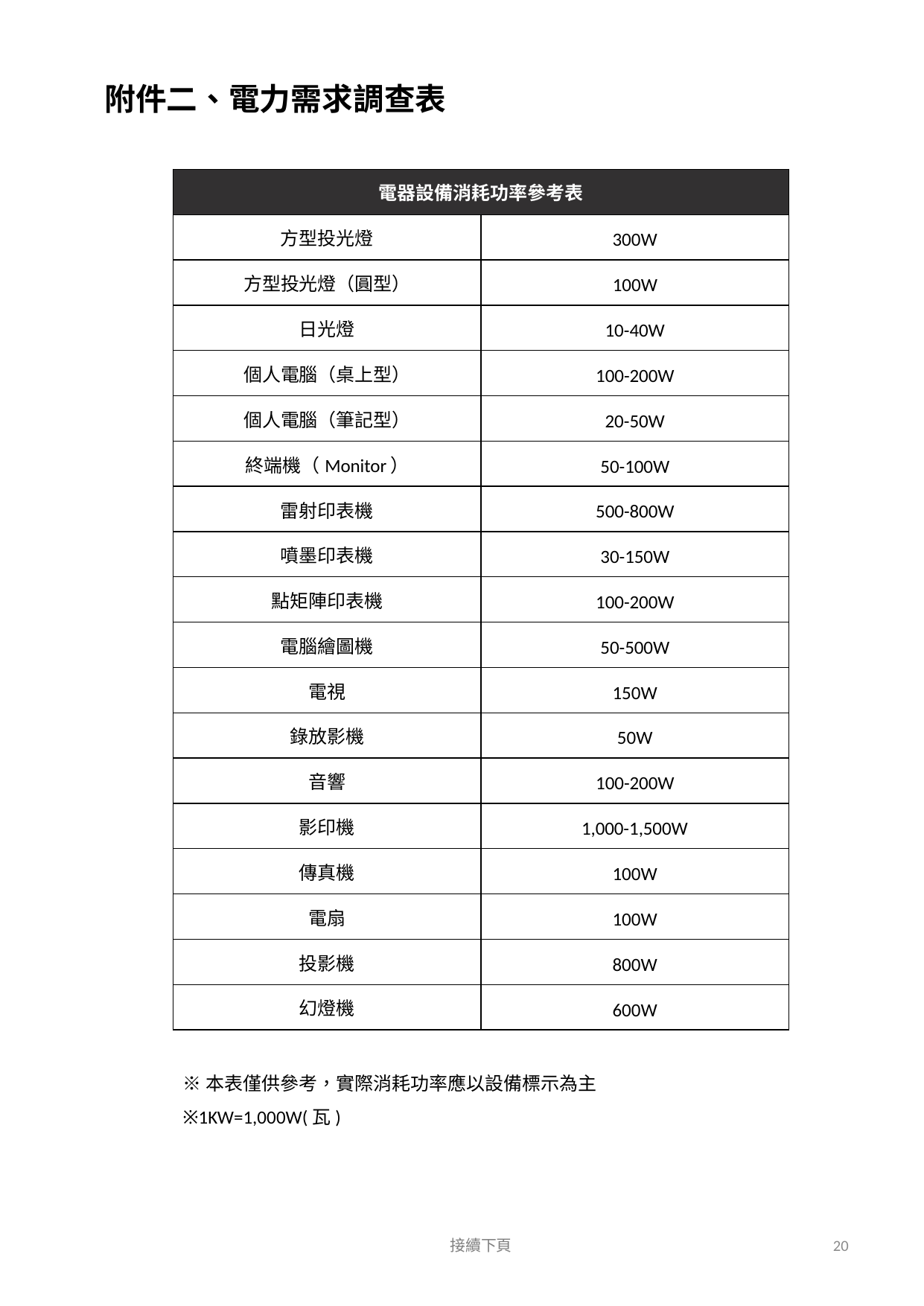

# 附件二、電力需求調查表
| 電器設備消耗功率參考表 |  |
| --- | --- |
| 方型投光燈 | 300W |
| 方型投光燈（圓型） | 100W |
| 日光燈 | 10-40W |
| 個人電腦（桌上型） | 100-200W |
| 個人電腦（筆記型） | 20-50W |
| 終端機（Monitor） | 50-100W |
| 雷射印表機 | 500-800W |
| 噴墨印表機 | 30-150W |
| 點矩陣印表機 | 100-200W |
| 電腦繪圖機 | 50-500W |
| 電視 | 150W |
| 錄放影機 | 50W |
| 音響 | 100-200W |
| 影印機 | 1,000-1,500W |
| 傳真機 | 100W |
| 電扇 | 100W |
| 投影機 | 800W |
| 幻燈機 | 600W |
※本表僅供參考，實際消耗功率應以設備標示為主
※1KW=1,000W(瓦)
20
接續下頁